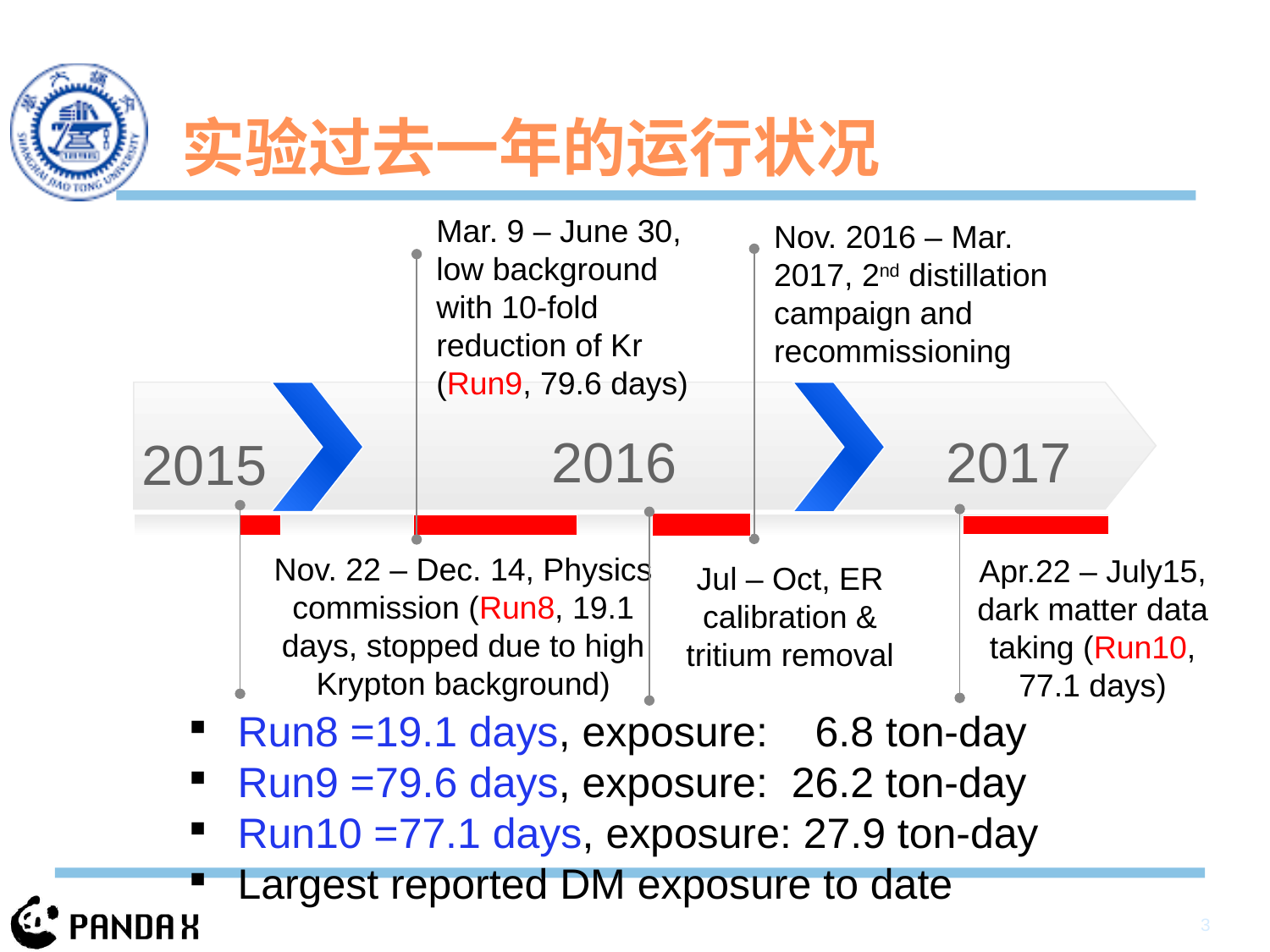

# 实验过去一年的运行状况
Mar. 9 – June 30, low background with 10-fold reduction of Kr  (Run9, 79.6 days)
Nov. 2016 – Mar. 2017, 2nd distillation  campaign and recommissioning

2016
2017
2015
Nov. 22 – Dec. 14, Physics commission (Run8, 19.1 days, stopped due to high Krypton background)

Apr.22 – July15, dark matter data taking (Run10, 77.1 days)
Jul – Oct, ER calibration & tritium removal
Run8 =19.1 days, exposure:    6.8 ton-day
Run9 =79.6 days, exposure:  26.2 ton-day
Run10 =77.1 days, exposure: 27.9 ton-day
Largest reported DM exposure to date
3